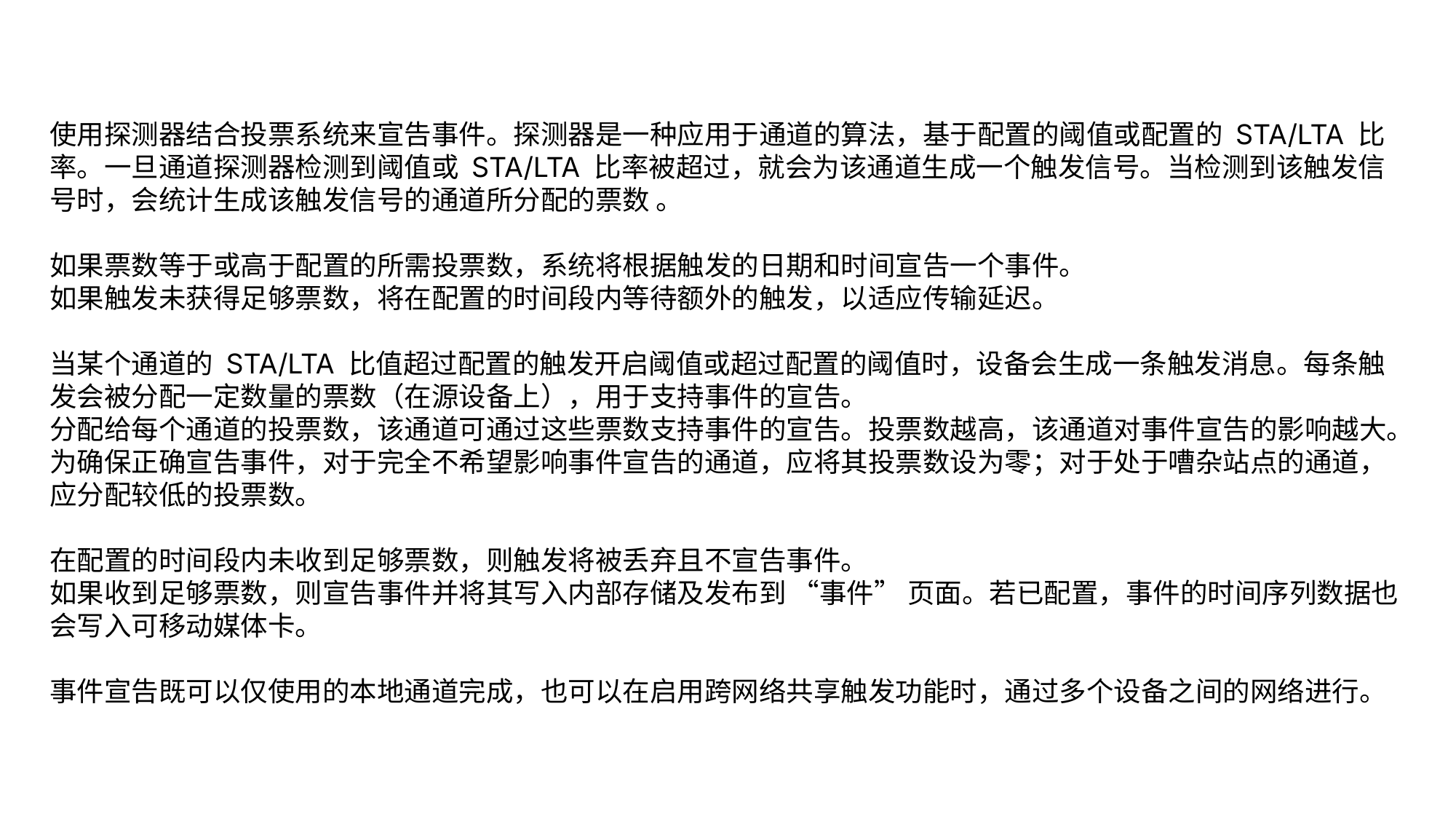

使用探测器结合投票系统来宣告事件。探测器是一种应用于通道的算法，基于配置的阈值或配置的 STA/LTA 比率。一旦通道探测器检测到阈值或 STA/LTA 比率被超过，就会为该通道生成一个触发信号。当检测到该触发信号时，会统计生成该触发信号的通道所分配的票数 。

如果票数等于或高于配置的所需投票数，系统将根据触发的日期和时间宣告一个事件。
如果触发未获得足够票数，将在配置的时间段内等待额外的触发，以适应传输延迟。

当某个通道的 STA/LTA 比值超过配置的触发开启阈值或超过配置的阈值时，设备会生成一条触发消息。每条触发会被分配一定数量的票数（在源设备上），用于支持事件的宣告。
分配给每个通道的投票数，该通道可通过这些票数支持事件的宣告。投票数越高，该通道对事件宣告的影响越大。为确保正确宣告事件，对于完全不希望影响事件宣告的通道，应将其投票数设为零；对于处于嘈杂站点的通道，应分配较低的投票数。

在配置的时间段内未收到足够票数，则触发将被丢弃且不宣告事件。
如果收到足够票数，则宣告事件并将其写入内部存储及发布到 “事件” 页面。若已配置，事件的时间序列数据也会写入可移动媒体卡。

事件宣告既可以仅使用的本地通道完成，也可以在启用跨网络共享触发功能时，通过多个设备之间的网络进行。